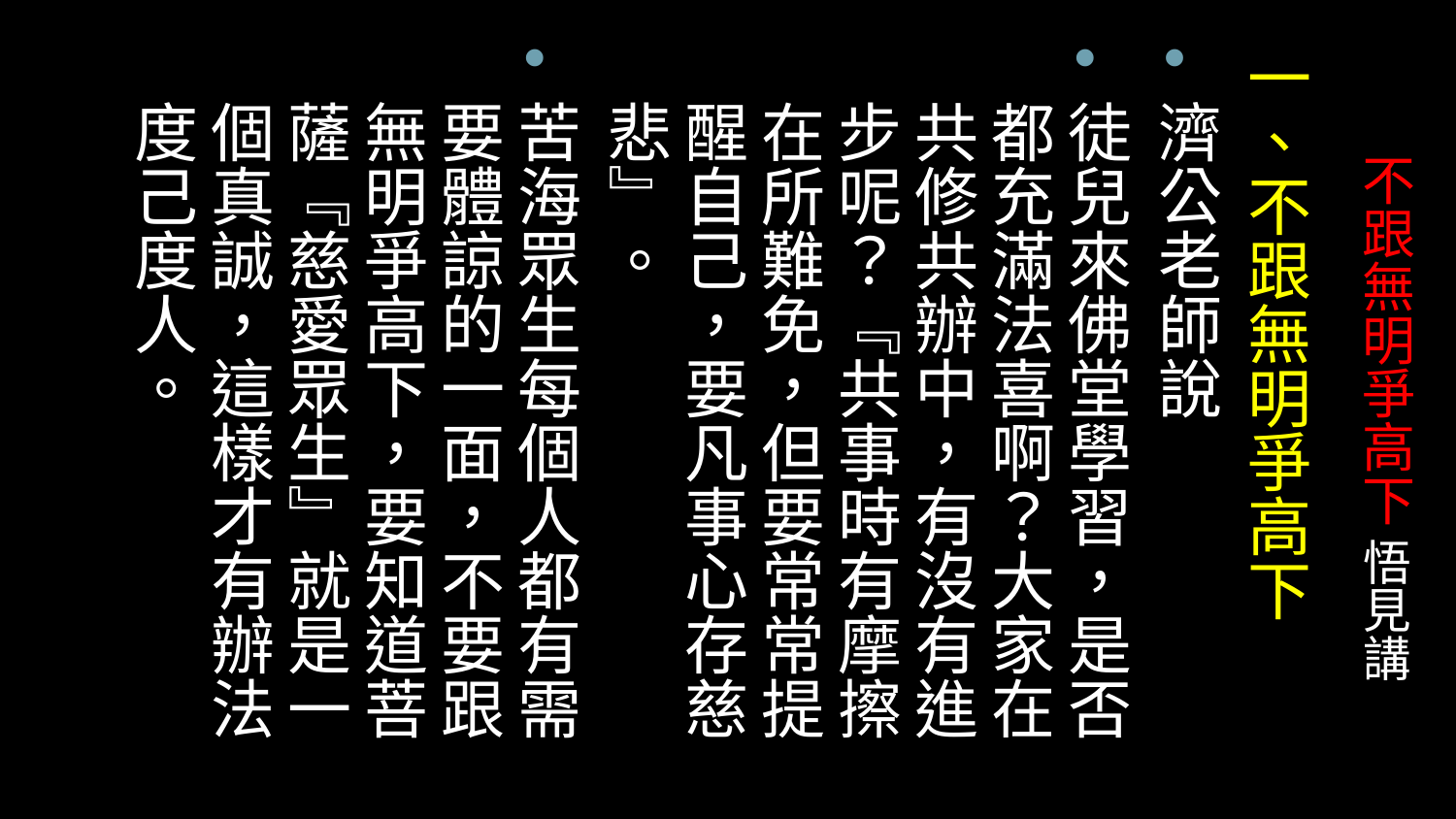

一、不跟無明爭高下
濟公老師說
徒兒來佛堂學習，是否都充滿法喜啊？大家在共修共辦中，有沒有進步呢？『共事時有摩擦在所難免，但要常常提醒自己，要凡事心存慈悲』。
苦海眾生每個人都有需要體諒的一面，不要跟無明爭高下，要知道菩薩『慈愛眾生』就是一個真誠，這樣才有辦法度己度人。

# 不跟無明爭高下 悟見講